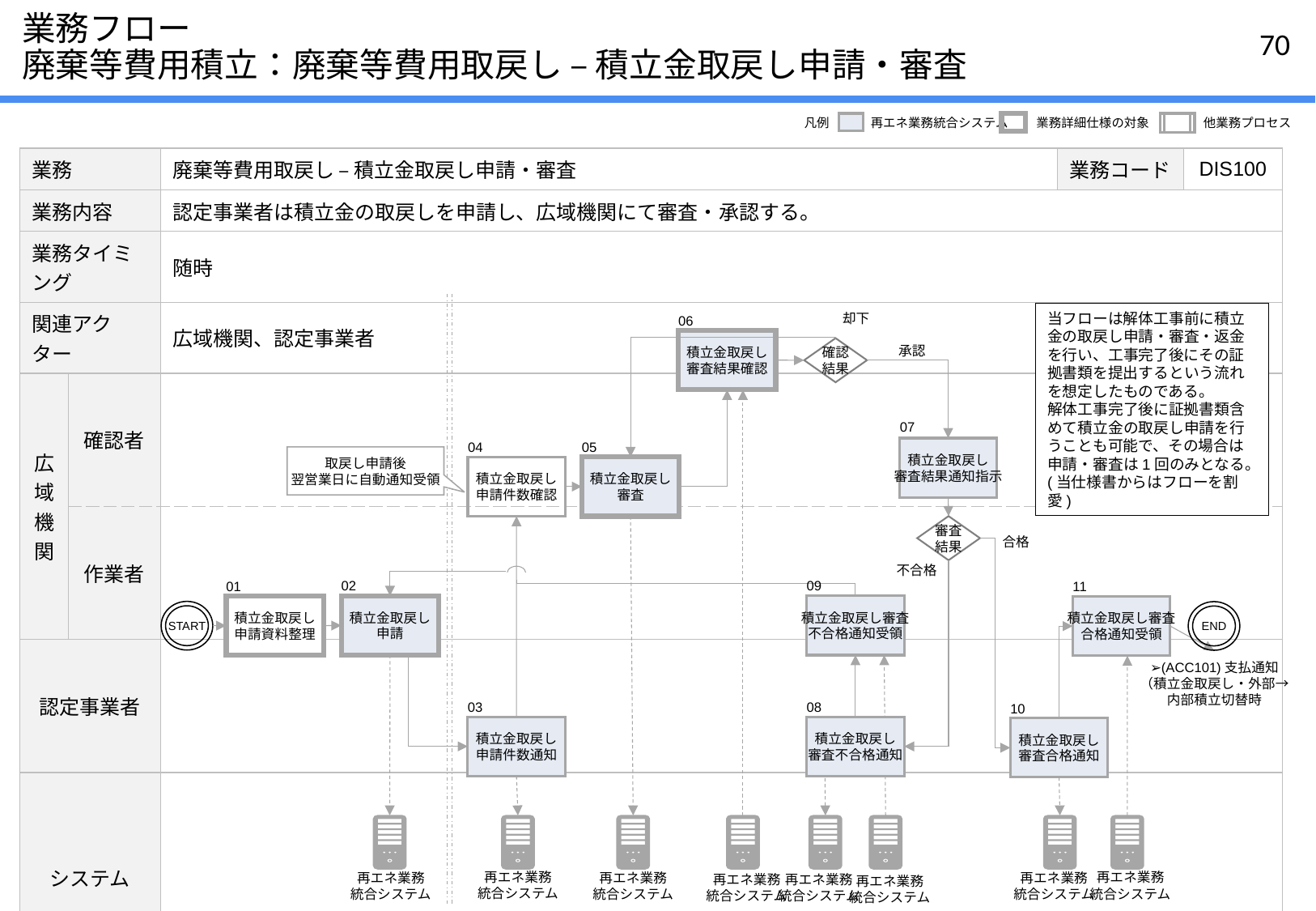

# 業務フロー 廃棄等費用積立：廃棄等費用取戻し – 積立金取戻し申請・審査
凡例
再エネ業務統合システム
業務詳細仕様の対象
他業務プロセス

| 業務 |  | 廃棄等費用取戻し – 積立金取戻し申請・審査 | 業務コード | DIS100 |
| --- | --- | --- | --- | --- |
| 業務内容 |  | 認定事業者は積立金の取戻しを申請し、広域機関にて審査・承認する。 |  |  |
| 業務タイミング |  | 随時 |  |  |
| 関連アクター |  | 広域機関、認定事業者 |  |  |
| 広域機関 | 確認者 |  |  |  |
|  | 作業者 |  |  |  |
| 認定事業者 |  |  |  |  |
| システム |  |  |  |  |
当フローは解体工事前に積立金の取戻し申請・審査・返金を行い、工事完了後にその証拠書類を提出するという流れを想定したものである。
解体工事完了後に証拠書類含めて積立金の取戻し申請を行うことも可能で、その場合は申請・審査は1回のみとなる。(当仕様書からはフローを割愛)
却下
06
積立金取戻し
審査結果確認
承認
確認
結果
07
積立金取戻し
審査結果通知指示
04

積立金取戻し
申請件数確認

05
積立金取戻し
審査
取戻し申請後
翌営業日に自動通知受領
審査
結果
合格
不合格

02
積立金取戻し
申請
09
積立金取戻し審査
不合格通知受領
01
積立金取戻し
申請資料整理
11
積立金取戻し審査
合格通知受領
START
END
➢(ACC101)支払通知
（積立金取戻し・外部→
内部積立切替時
03

積立金取戻し
申請件数通知

08
積立金取戻し
審査不合格通知
10
積立金取戻し
審査合格通知

再エネ業務
統合システム
再エネ業務
統合システム
再エネ業務
統合システム
再エネ業務
統合システム
再エネ業務
統合システム
再エネ業務
統合システム
再エネ業務
統合システム
再エネ業務
統合システム